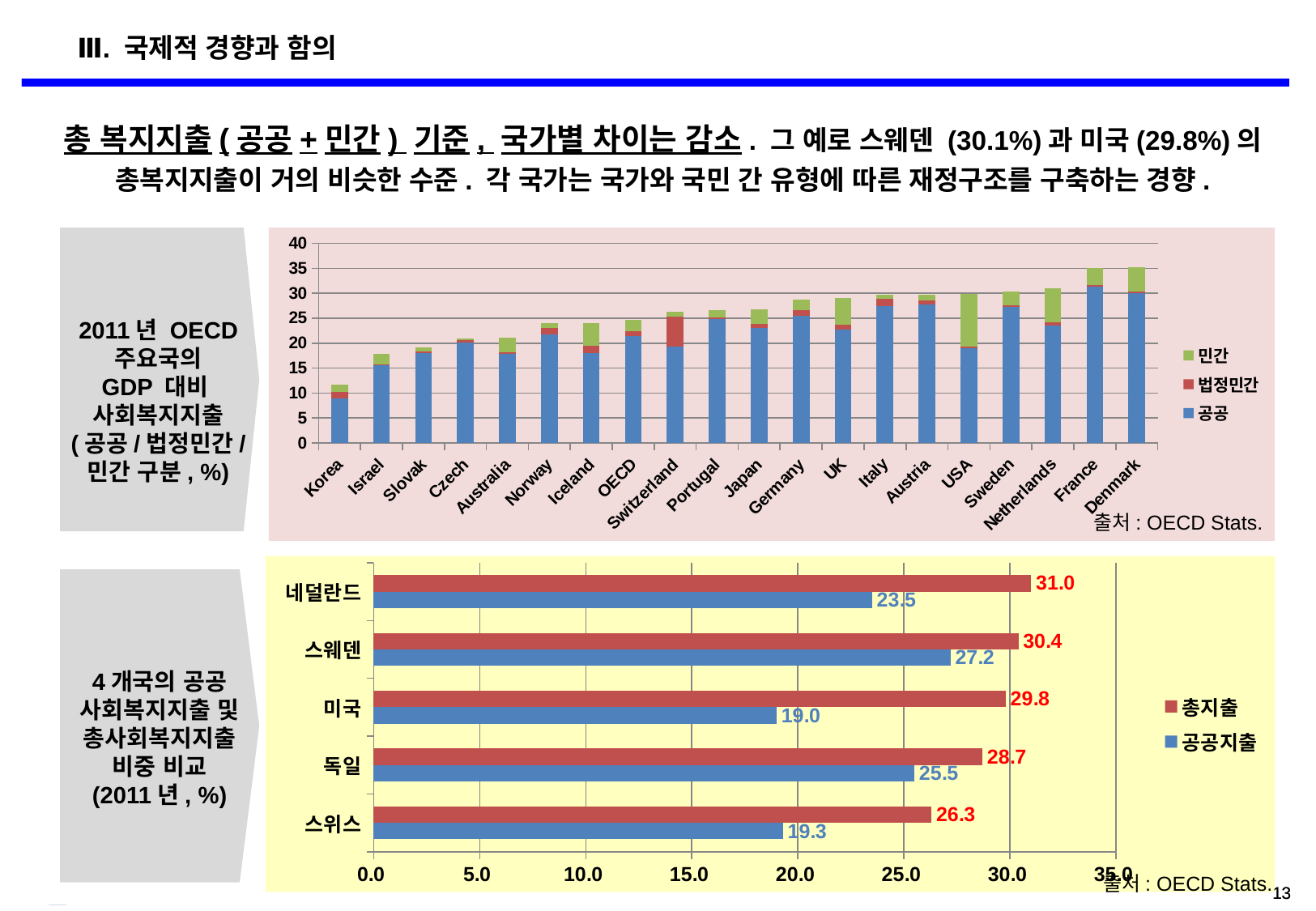

Ⅲ. 국제적 경향과 함의
총 복지지출(공공+민간) 기준, 국가별 차이는 감소. 그 예로 스웨덴 (30.1%)과 미국(29.8%)의 총복지지출이 거의 비슷한 수준. 각 국가는 국가와 국민 간 유형에 따른 재정구조를 구축하는 경향.

### Chart

| Category | 공공 | 법정민간 | 민간 |
|---|---|---|---|
| Korea | 9.0 | 1.2 | 1.5 |
| Israel | 15.6 | 0.2 | 2.1 |
| Slovak | 18.1 | 0.2 | 0.8 |
| Czech | 20.1 | 0.6000000000000006 | 0.2 |
| Australia | 17.8 | 0.4 | 2.9 |
| Norway | 21.8 | 1.3 | 0.9 |
| Iceland | 18.1 | 1.4 | 4.6 |
| OECD | 21.4 | 1.0 | 2.2 |
| Switzerland | 19.3 | 6.0 | 1.0 |
| Portugal | 24.8 | 0.3000000000000003 | 1.6 |
| Japan | 23.1 | 0.7000000000000006 | 3.0 |
| Germany | 25.5 | 1.2 | 2.0 |
| UK | 22.7 | 1.0 | 5.3 |
| Italy | 27.5 | 1.4 | 0.8 |
| Austria | 27.7 | 0.9 | 1.1 |
| USA | 19.0 | 0.3000000000000003 | 10.5 |
| Sweden | 27.2 | 0.4 | 2.8 |
| Netherlands | 23.5 | 0.7000000000000006 | 6.8 |
| France | 31.4 | 0.3000000000000003 | 3.3 |
| Denmark | 30.1 | 0.2 | 4.9 |
2011년 OECD
주요국의
GDP 대비
사회복지지출
(공공/법정민간/
민간 구분, %)
출처: OECD Stats.

### Chart

| Category | 공공지출 | 총지출 |
|---|---|---|
| 스위스 | 19.3 | 26.3 |
| 독일 | 25.5 | 28.7 |
| 미국 | 19.0 | 29.8 |
| 스웨덴 | 27.2 | 30.4 |
| 네덜란드 | 23.5 | 31.0 |

4개국의 공공
사회복지지출 및
총사회복지지출
비중 비교
(2011년, %)
출처: OECD Stats.